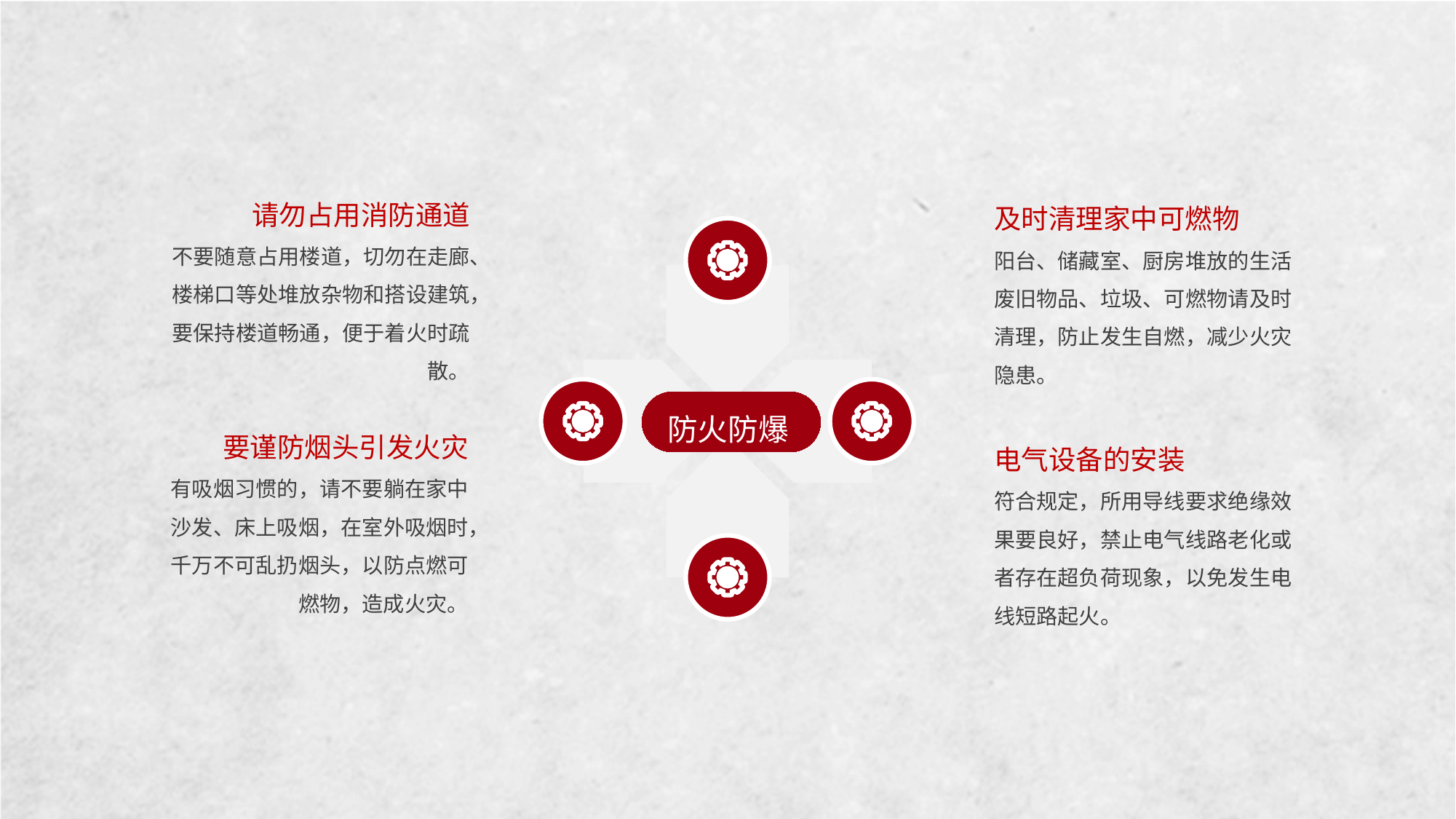

请勿占用消防通道
不要随意占用楼道，切勿在走廊、楼梯口等处堆放杂物和搭设建筑，要保持楼道畅通，便于着火时疏散。
及时清理家中可燃物
阳台、储藏室、厨房堆放的生活废旧物品、垃圾、可燃物请及时清理，防止发生自燃，减少火灾隐患。

防火防爆

要谨防烟头引发火灾
有吸烟习惯的，请不要躺在家中沙发、床上吸烟，在室外吸烟时，千万不可乱扔烟头，以防点燃可燃物，造成火灾。
电气设备的安装
符合规定，所用导线要求绝缘效果要良好，禁止电气线路老化或者存在超负荷现象，以免发生电线短路起火。